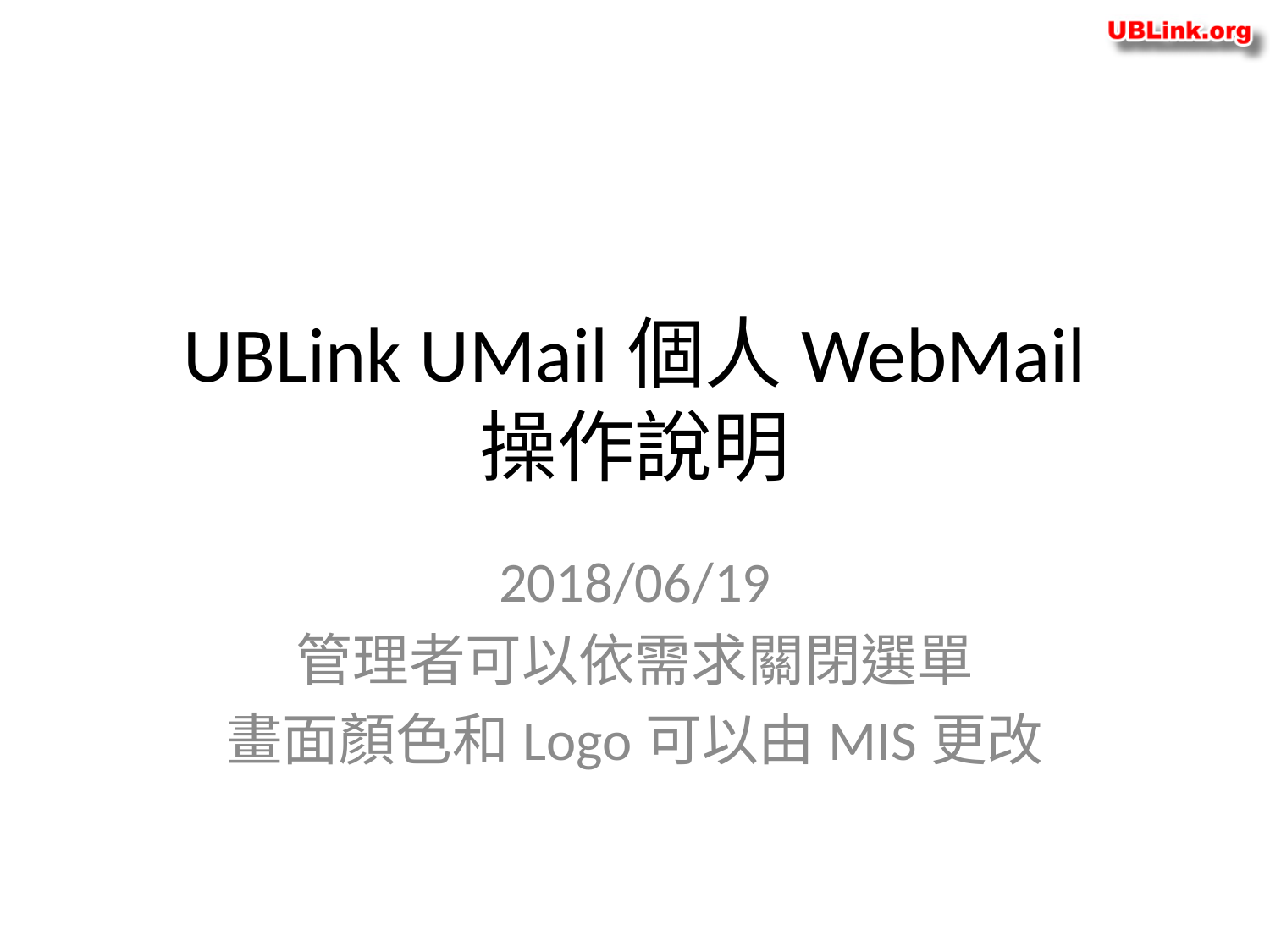

# UBLink UMail個人WebMail 操作說明
2018/06/19
管理者可以依需求關閉選單
畫面顏色和Logo可以由MIS更改